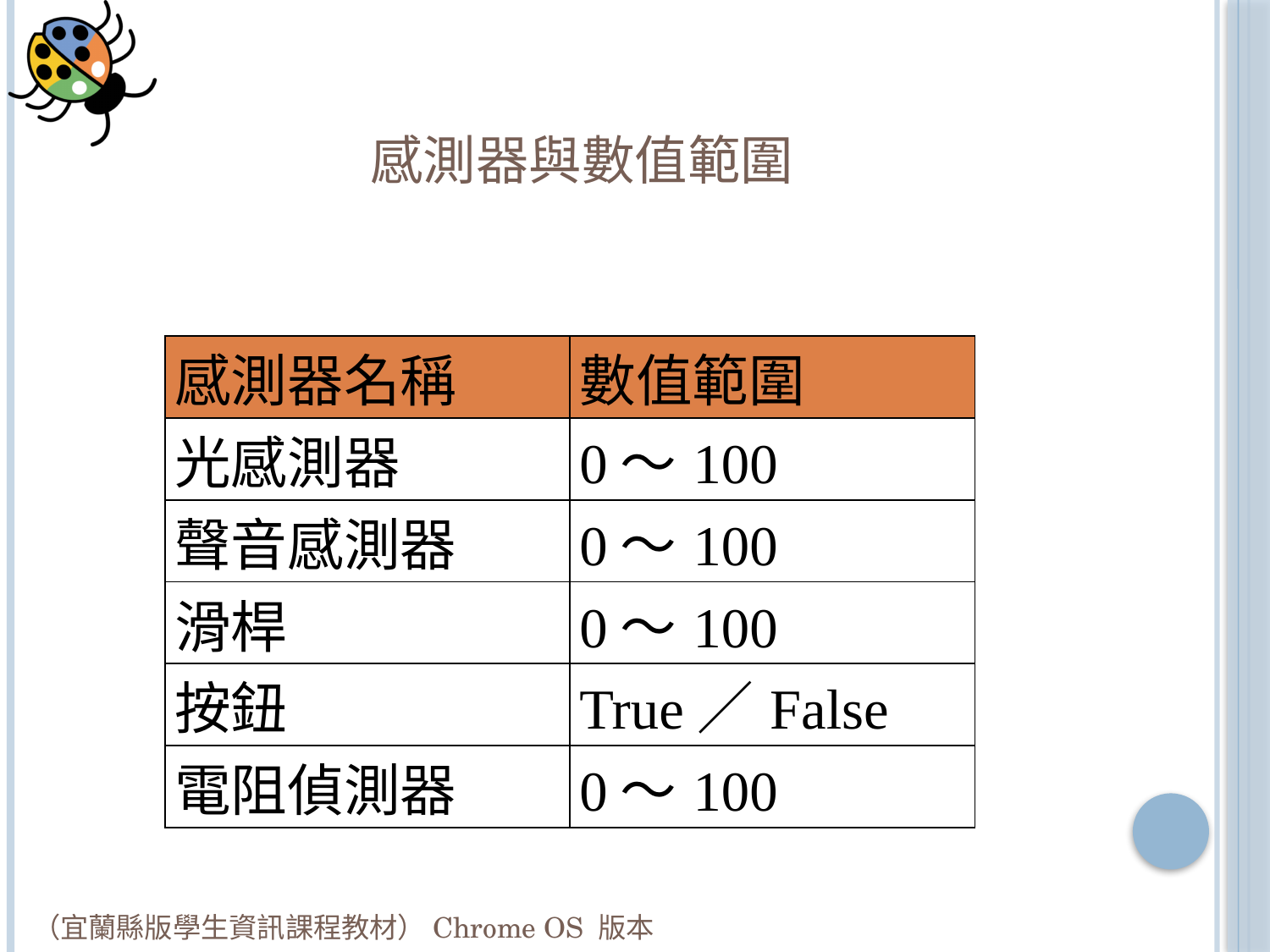

# 感測器與數值範圍
| 感測器名稱 | 數值範圍 |
| --- | --- |
| 光感測器 | 0～100 |
| 聲音感測器 | 0～100 |
| 滑桿 | 0～100 |
| 按鈕 | True／False |
| 電阻偵測器 | 0～100 |
（宜蘭縣版學生資訊課程教材）Chrome OS 版本